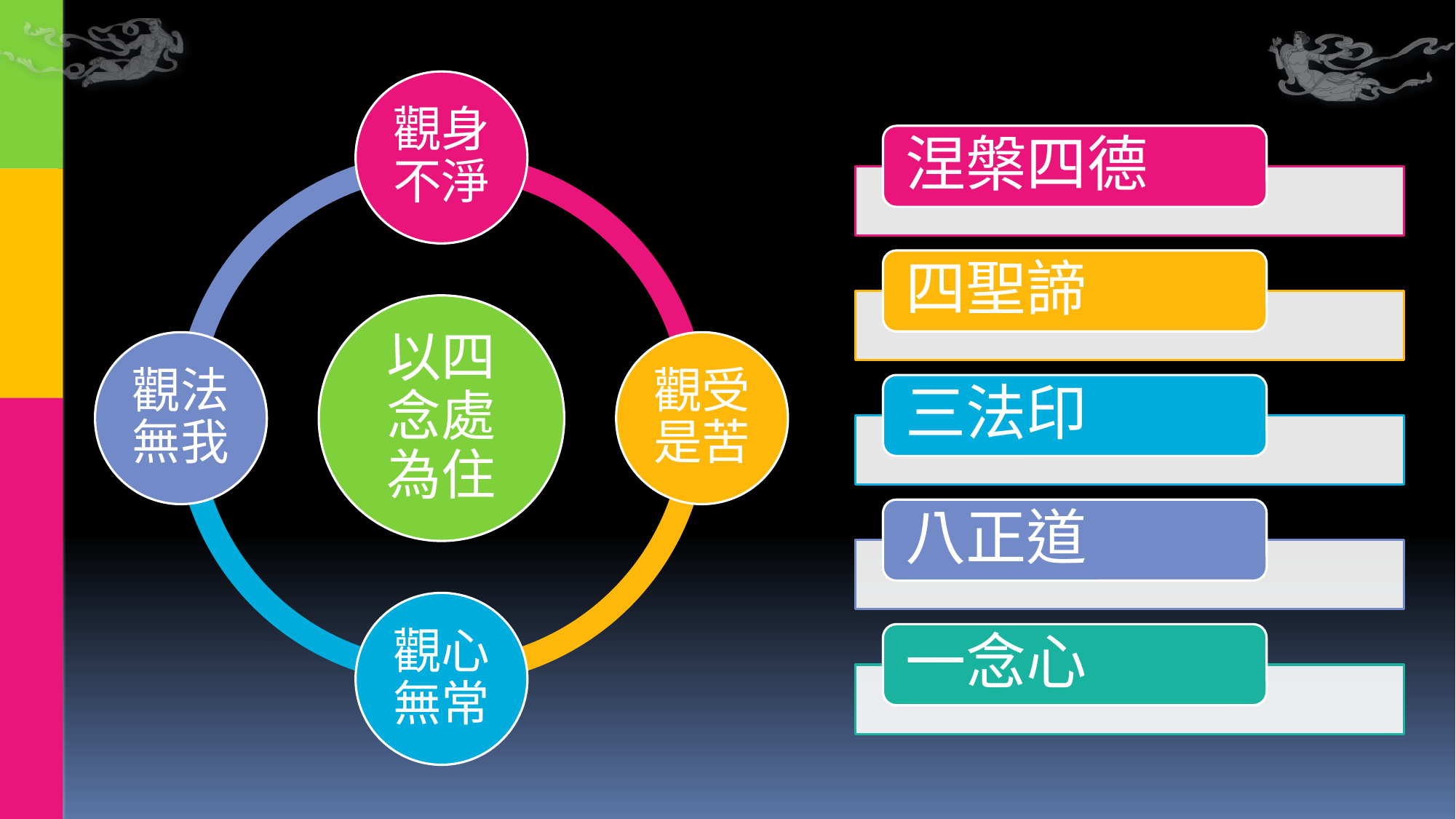

以四念處為住
觀身不淨
觀受是苦
觀心無常
觀法無我
涅槃四德
四聖諦
三法印
八正道
一念心